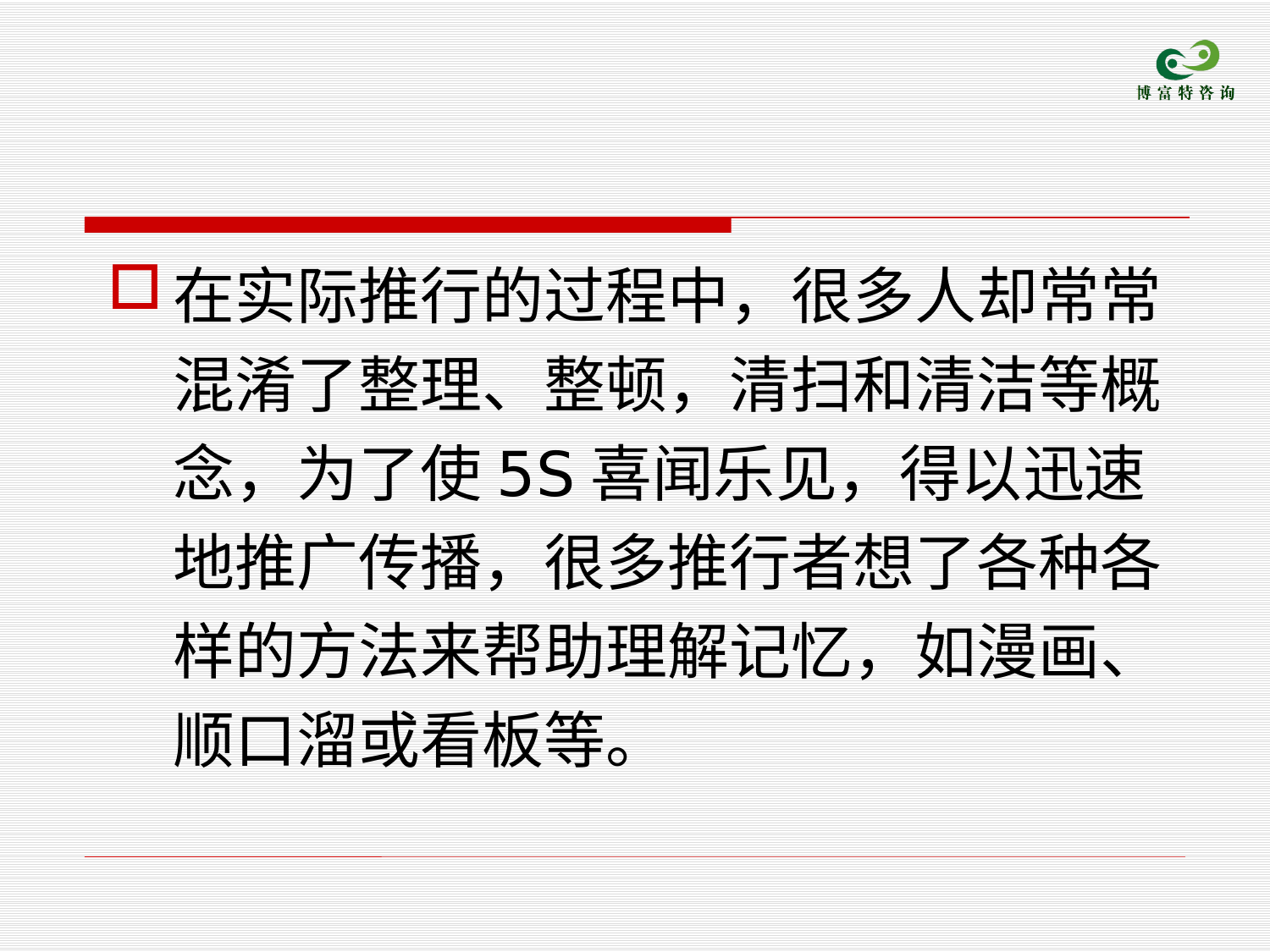

在实际推行的过程中，很多人却常常混淆了整理、整顿，清扫和清洁等概念，为了使5S喜闻乐见，得以迅速地推广传播，很多推行者想了各种各样的方法来帮助理解记忆，如漫画、顺口溜或看板等。
19